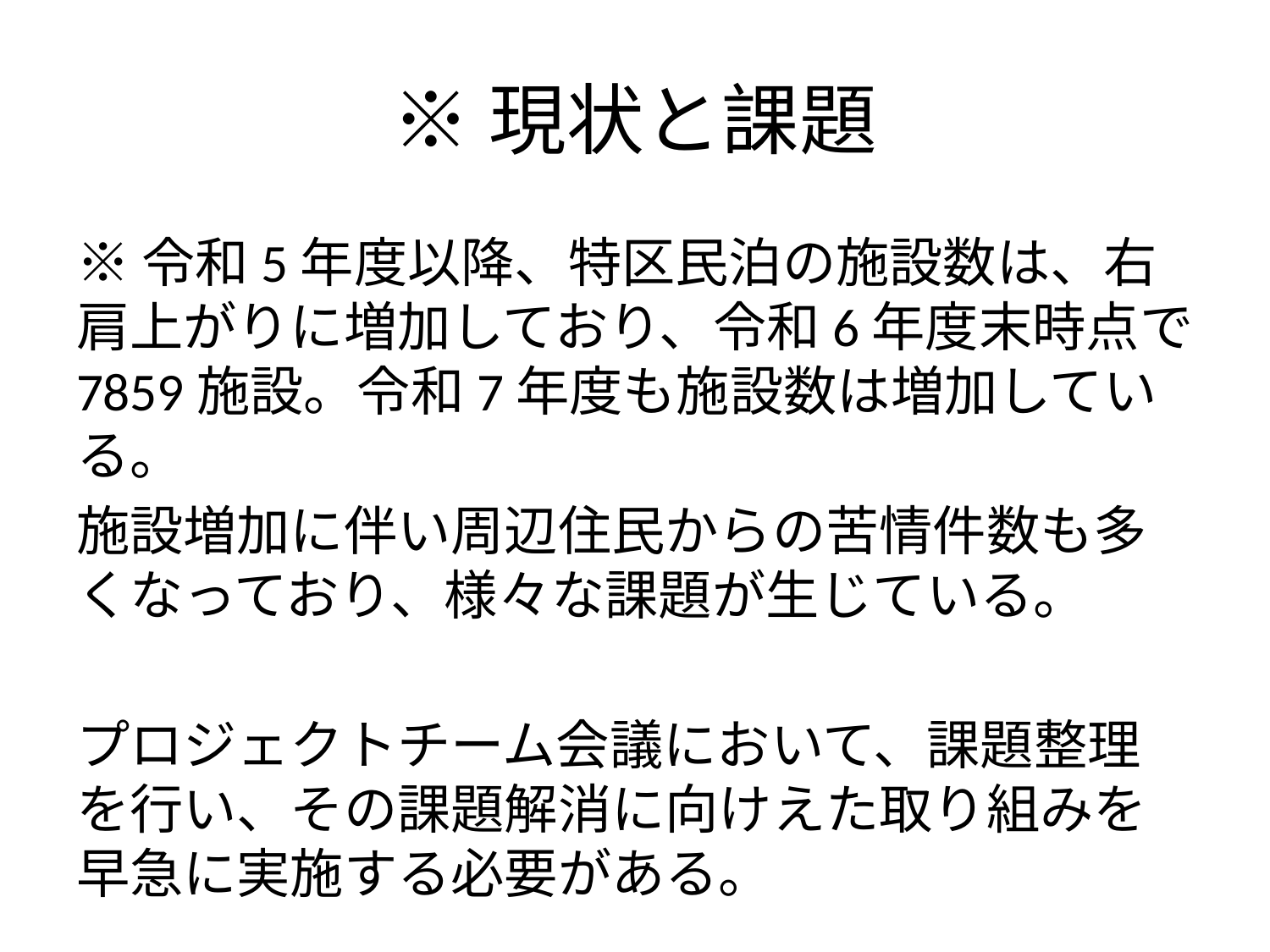

# ※現状と課題
※令和5年度以降、特区民泊の施設数は、右肩上がりに増加しており、令和6年度末時点で7859施設。令和7年度も施設数は増加している。
施設増加に伴い周辺住民からの苦情件数も多くなっており、様々な課題が生じている。

プロジェクトチーム会議において、課題整理を行い、その課題解消に向けえた取り組みを早急に実施する必要がある。